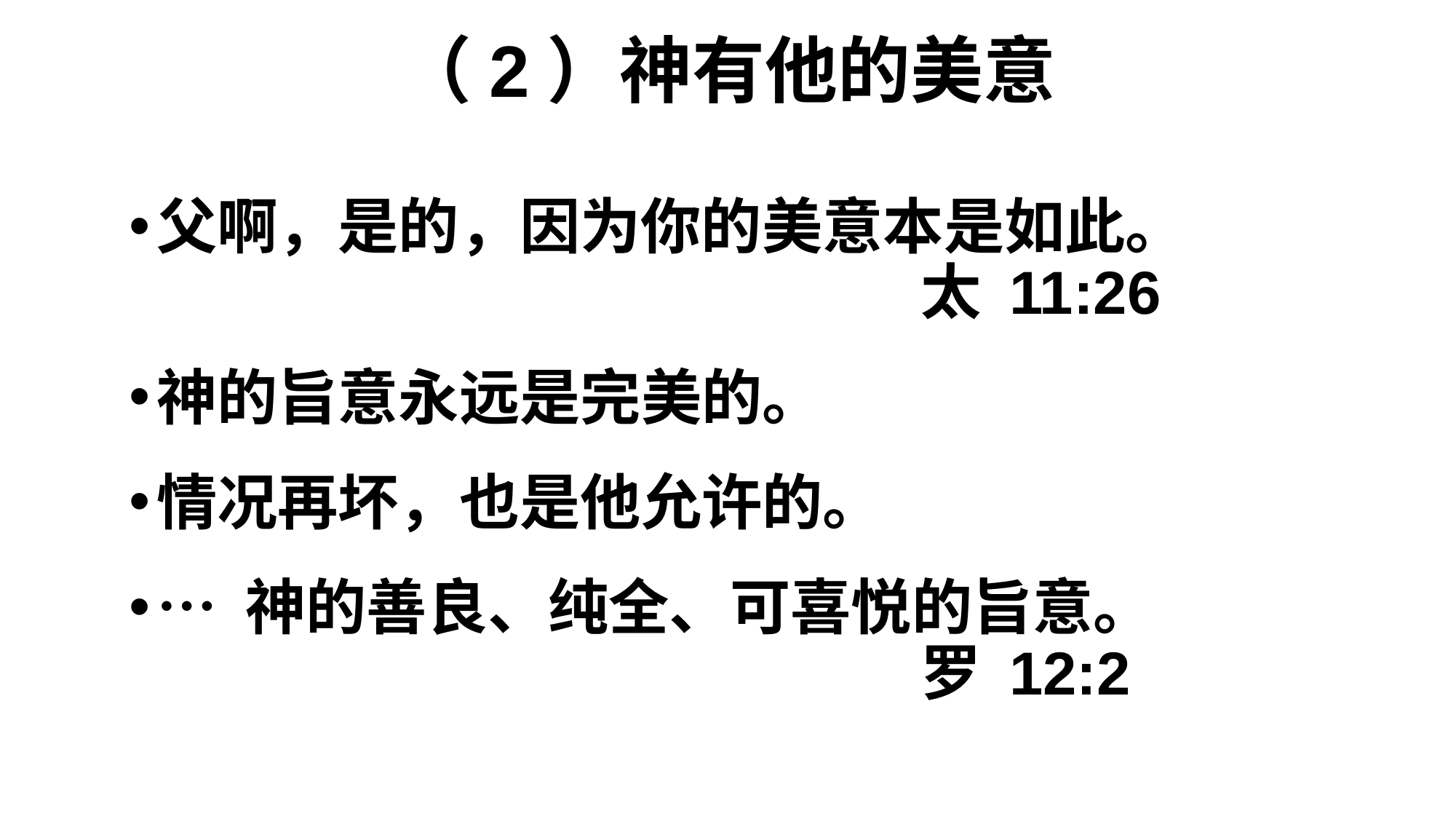

# （2）神有他的美意
父啊，是的，因为你的美意本是如此。								太 11:26
神的旨意永远是完美的。
情况再坏，也是他允许的。
… 神的善良、纯全、可喜悦的旨意。								罗 12:2